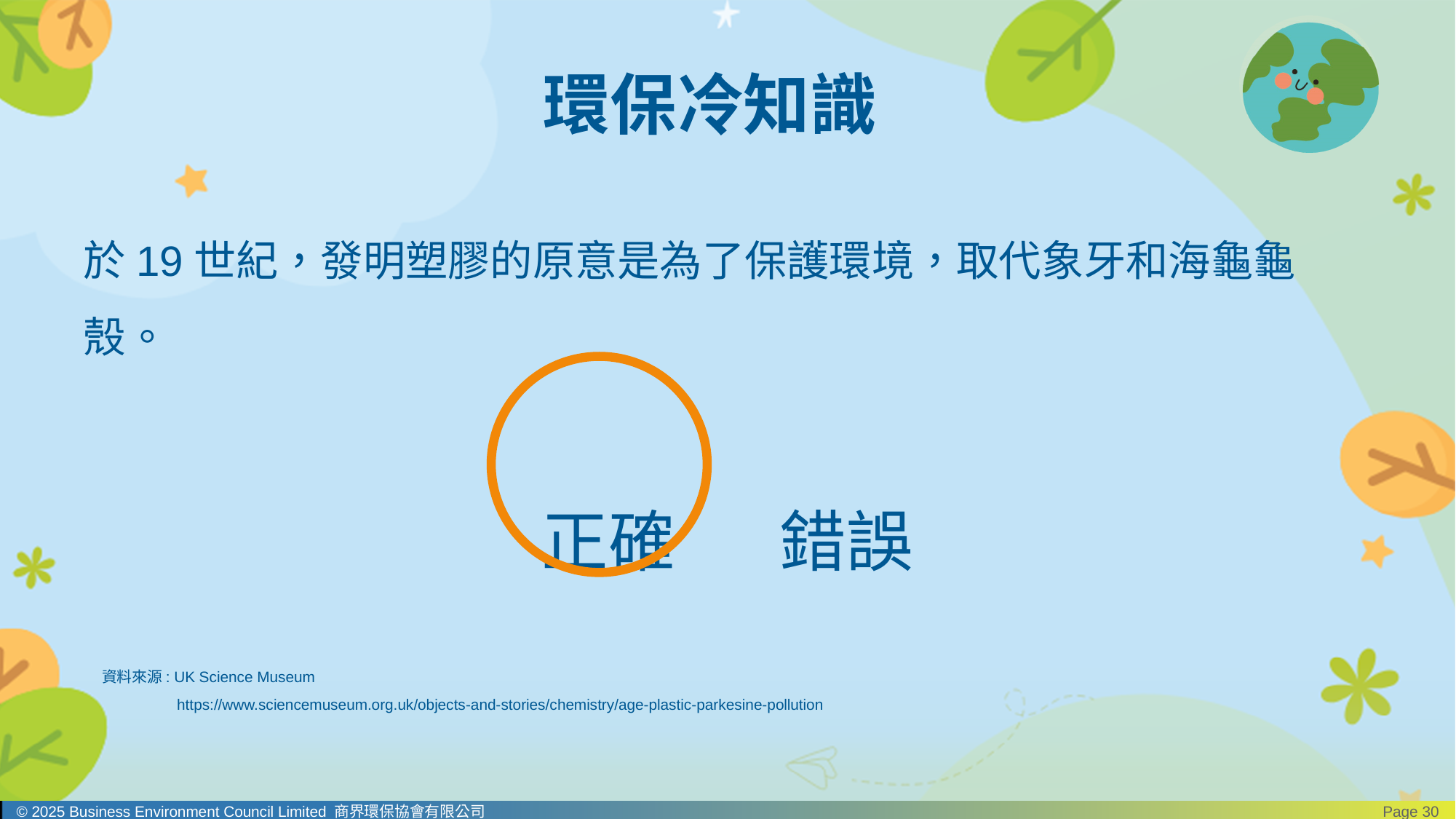

環保冷知識
於19世紀，發明塑膠的原意是為了保護環境，取代象牙和海龜龜殼。

正確       錯誤

資料來源: UK Science Museum
                  https://www.sciencemuseum.org.uk/objects-and-stories/chemistry/age-plastic-parkesine-pollution
© 2025 Business Environment Council Limited 商界環保協會有限公司
Page 30